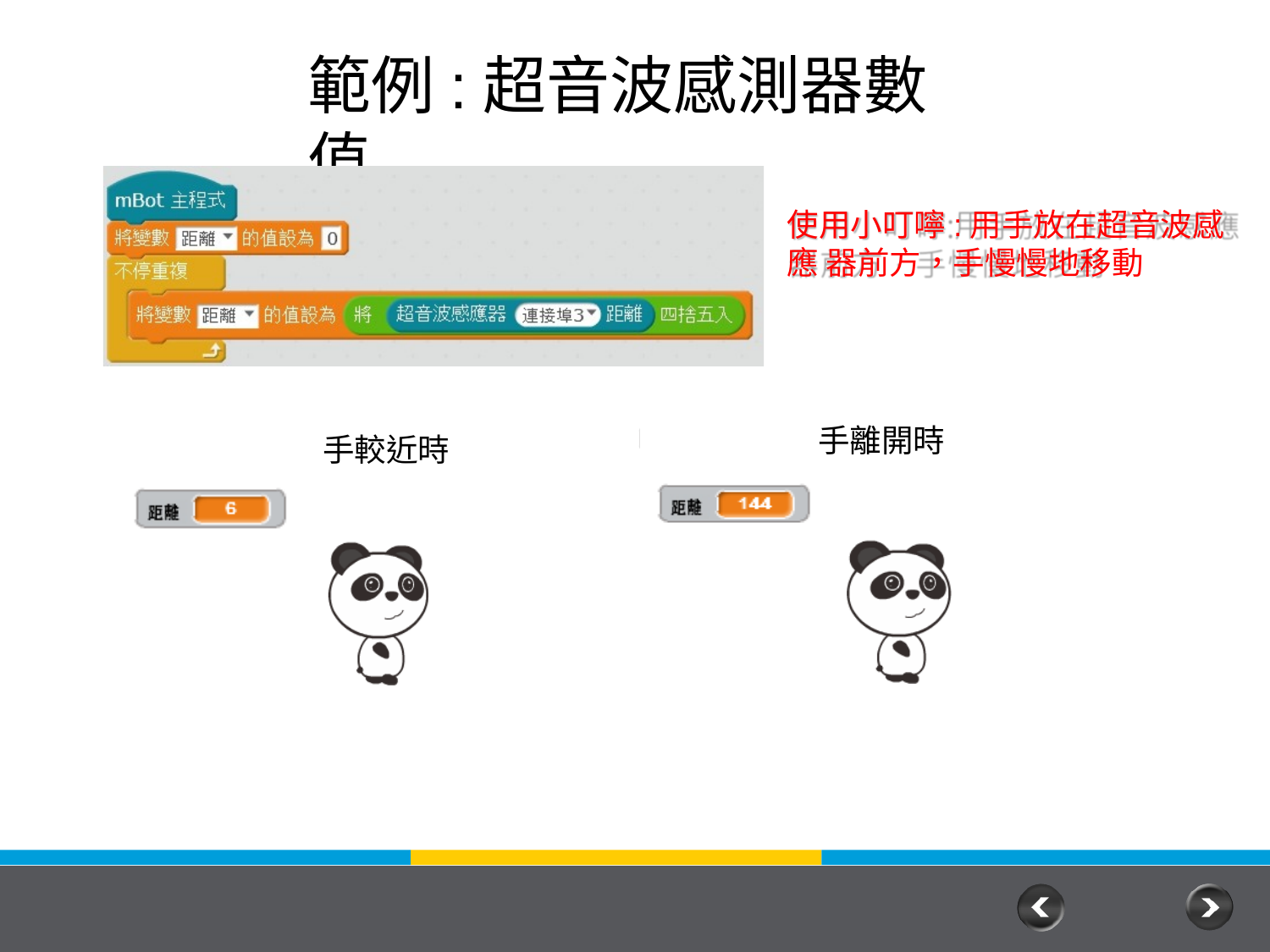

# 範例:超音波感測器數值

使用小叮嚀:用手放在超音波感應 器前方，手慢慢地移動

手離開時

手較近時

43